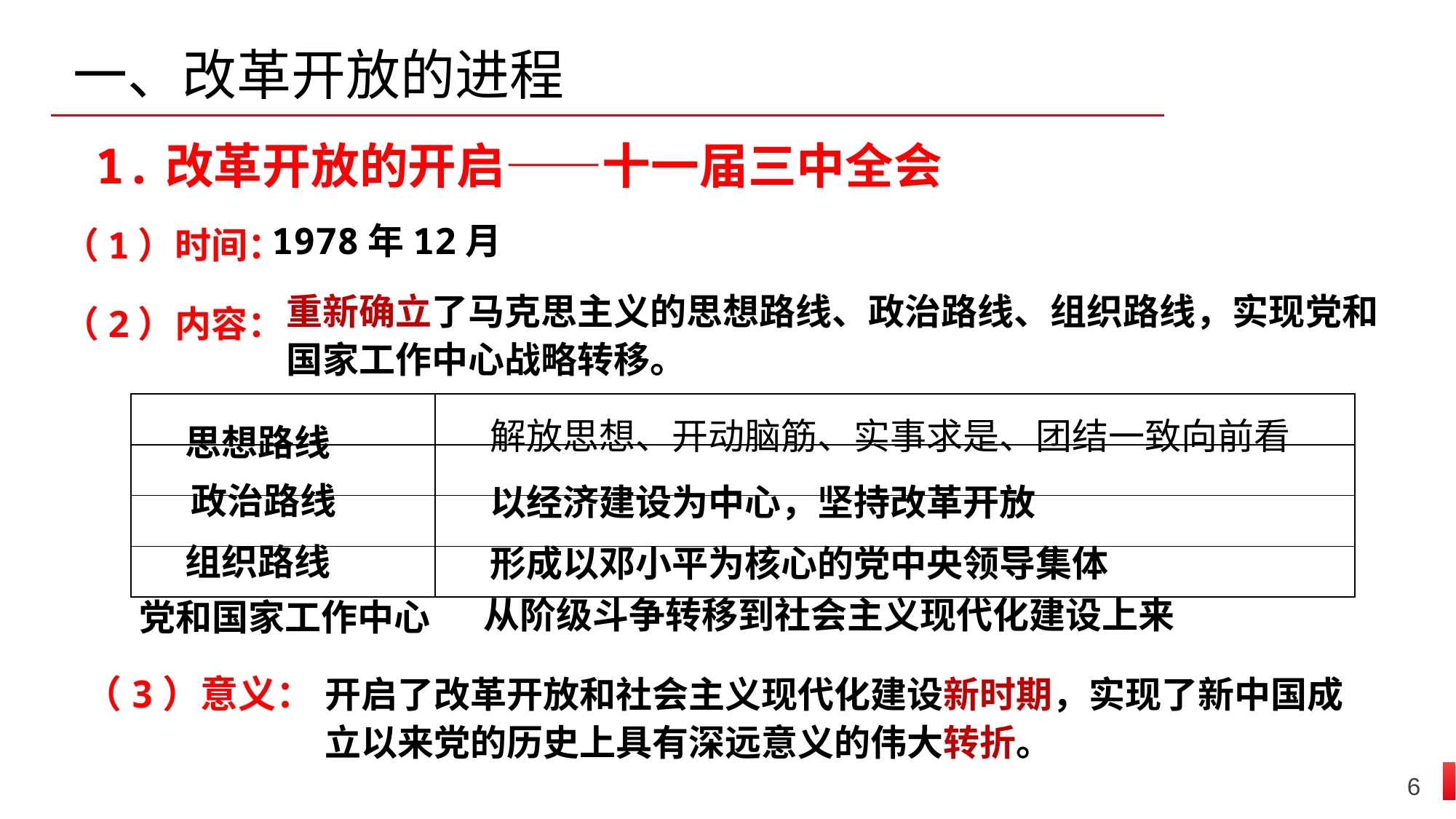

一、改革开放的进程
1.改革开放的开启——十一届三中全会
1978年12月
（1）时间：
重新确立了马克思主义的思想路线、政治路线、组织路线，实现党和国家工作中心战略转移。
（2）内容：
解放思想、开动脑筋、实事求是、团结一致向前看
|  |  |
| --- | --- |
|  |  |
|  |  |
|  |  |
思想路线
政治路线
以经济建设为中心，坚持改革开放
组织路线
形成以邓小平为核心的党中央领导集体
党和国家工作中心
从阶级斗争转移到社会主义现代化建设上来
开启了改革开放和社会主义现代化建设新时期，实现了新中国成立以来党的历史上具有深远意义的伟大转折。
（3）意义：